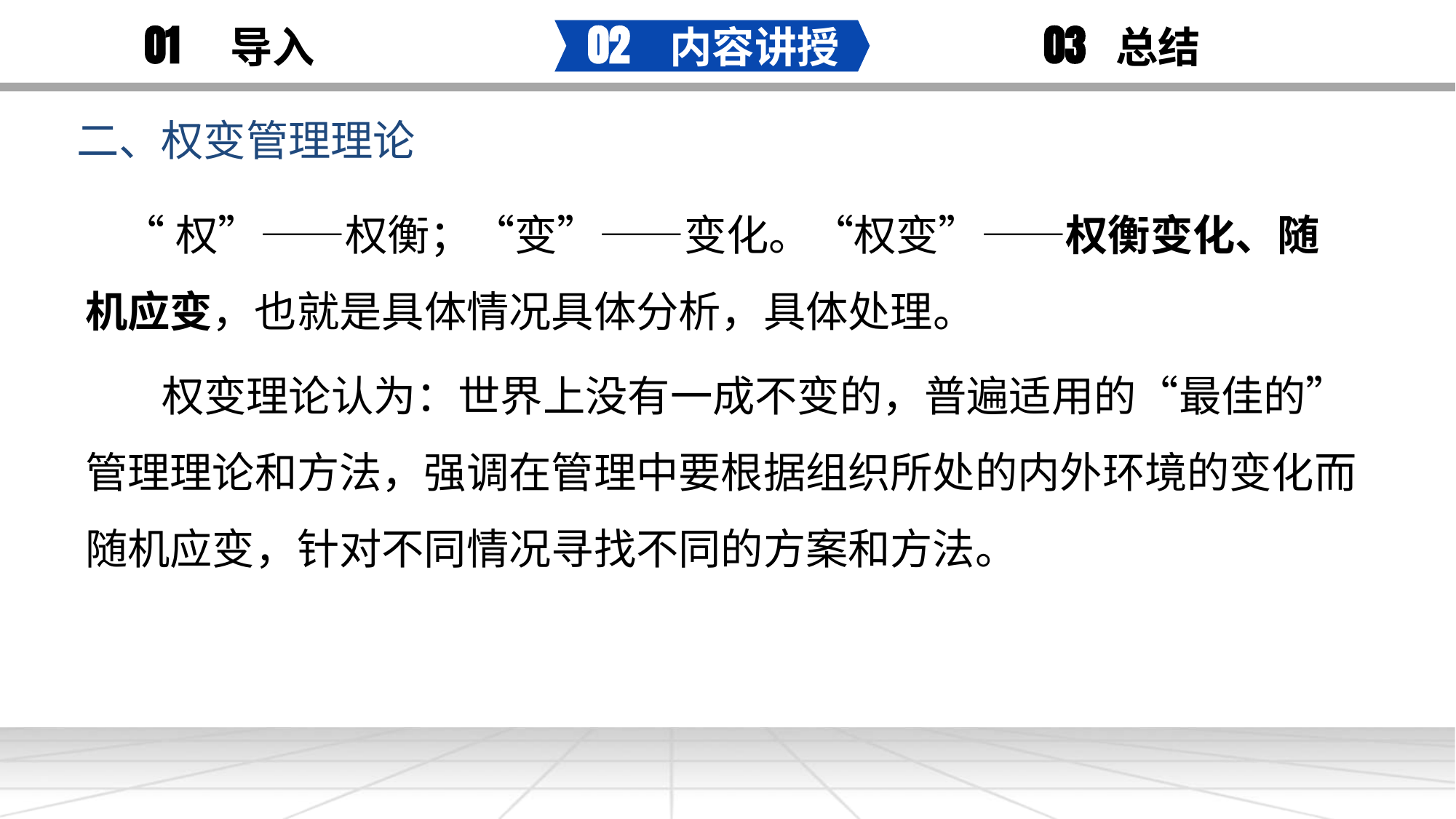

02   内容讲授
03  总结
01    导入

二、权变管理理论
添加
标题
    “权”——权衡；“变”——变化。“权变”——权衡变化、随机应变，也就是具体情况具体分析，具体处理。
       权变理论认为：世界上没有一成不变的，普遍适用的“最佳的”管理理论和方法，强调在管理中要根据组织所处的内外环境的变化而随机应变，针对不同情况寻找不同的方案和方法。